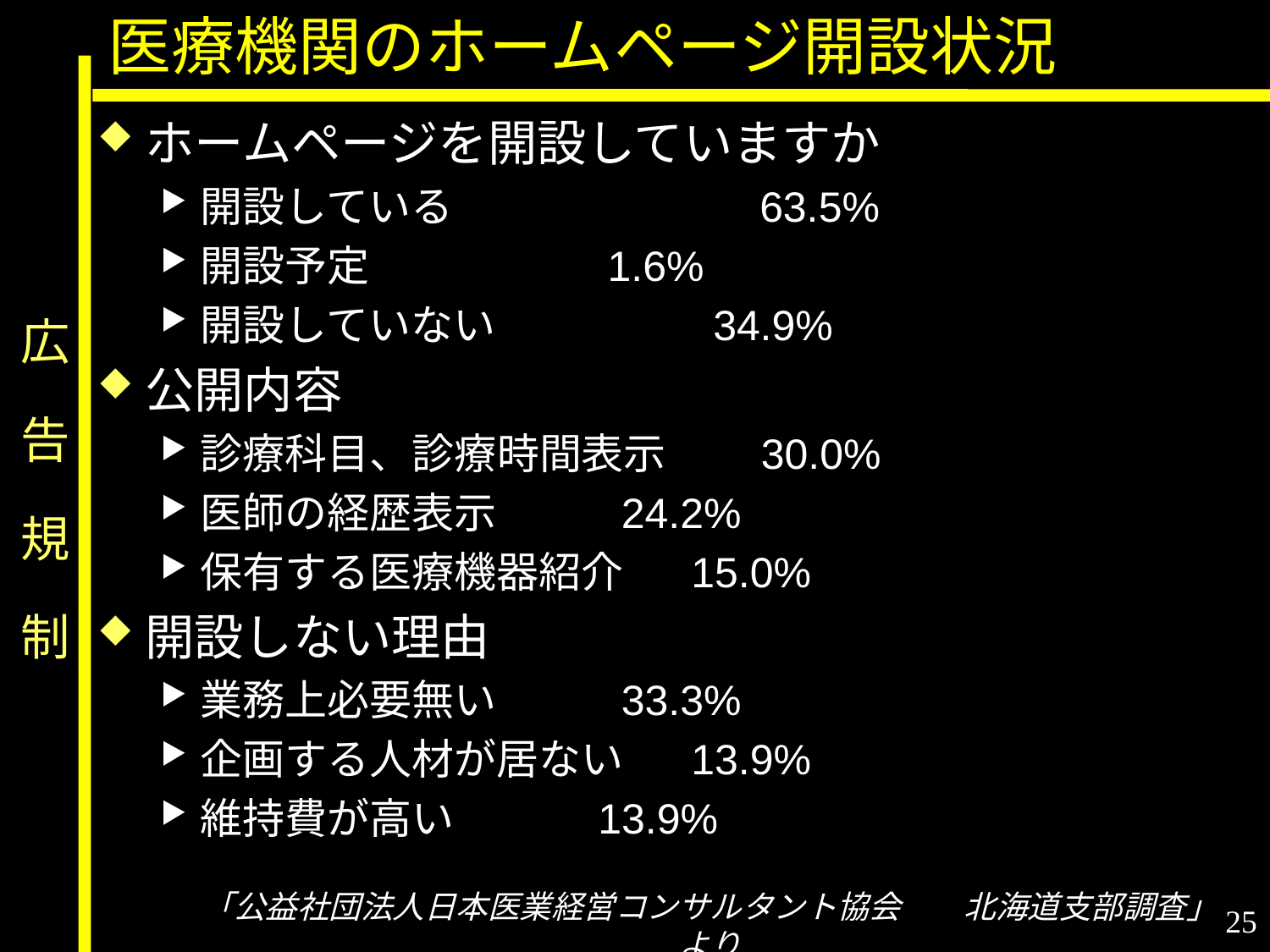

医療機関のホームページ開設状況

ホームページを開設していますか
開設している　　　　　　　63.5%
開設予定          　　     1.6%
開設していない    　　　　34.9%
公開内容
診療科目、診療時間表示　　30.0%
医師の経歴表示            24.2%
保有する医療機器紹介      15.0%
開設しない理由
業務上必要無い            33.3%
企画する人材が居ない      13.9%
維持費が高い              13.9%

# 広　告　規　制
「公益社団法人日本医業経営コンサルタント協会　　北海道支部調査」より
25